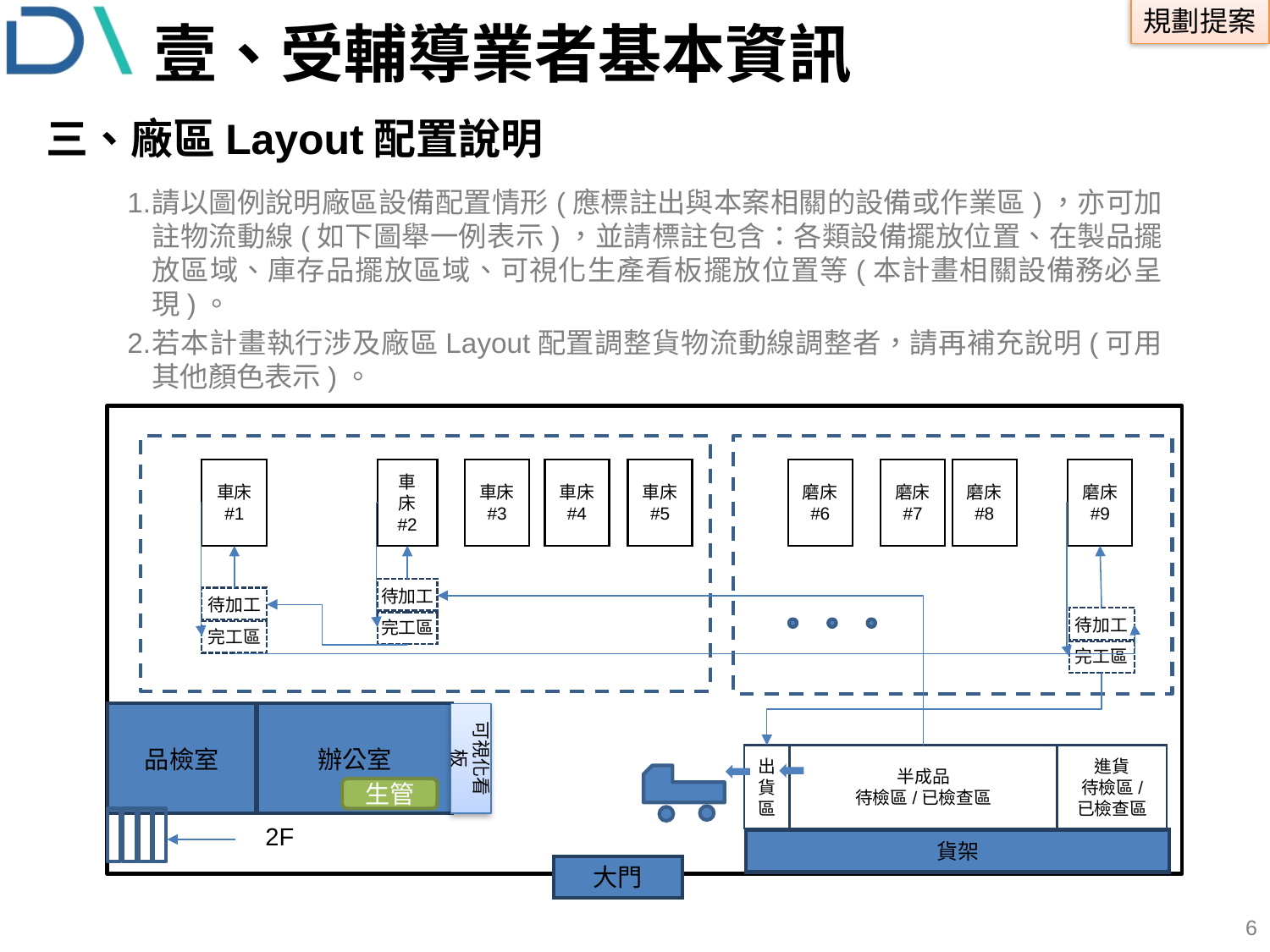

# 壹、受輔導業者基本資訊

三、廠區Layout配置說明
請以圖例說明廠區設備配置情形(應標註出與本案相關的設備或作業區)，亦可加註物流動線(如下圖舉一例表示)，並請標註包含：各類設備擺放位置、在製品擺放區域、庫存品擺放區域、可視化生產看板擺放位置等(本計畫相關設備務必呈現)。
若本計畫執行涉及廠區Layout配置調整貨物流動線調整者，請再補充說明(可用其他顏色表示)。

車床
#1
車床
#2
車床
#3
車床
#4
車床
#5
磨床
#6
磨床
#7
磨床
#8
磨床
#9
待加工
待加工
待加工
完工區

完工區
完工區
品檢室
辦公室
可視化看板
出貨區
半成品
待檢區/已檢查區
進貨
待檢區/
已檢查區

生管

2F
貨架
大門
6